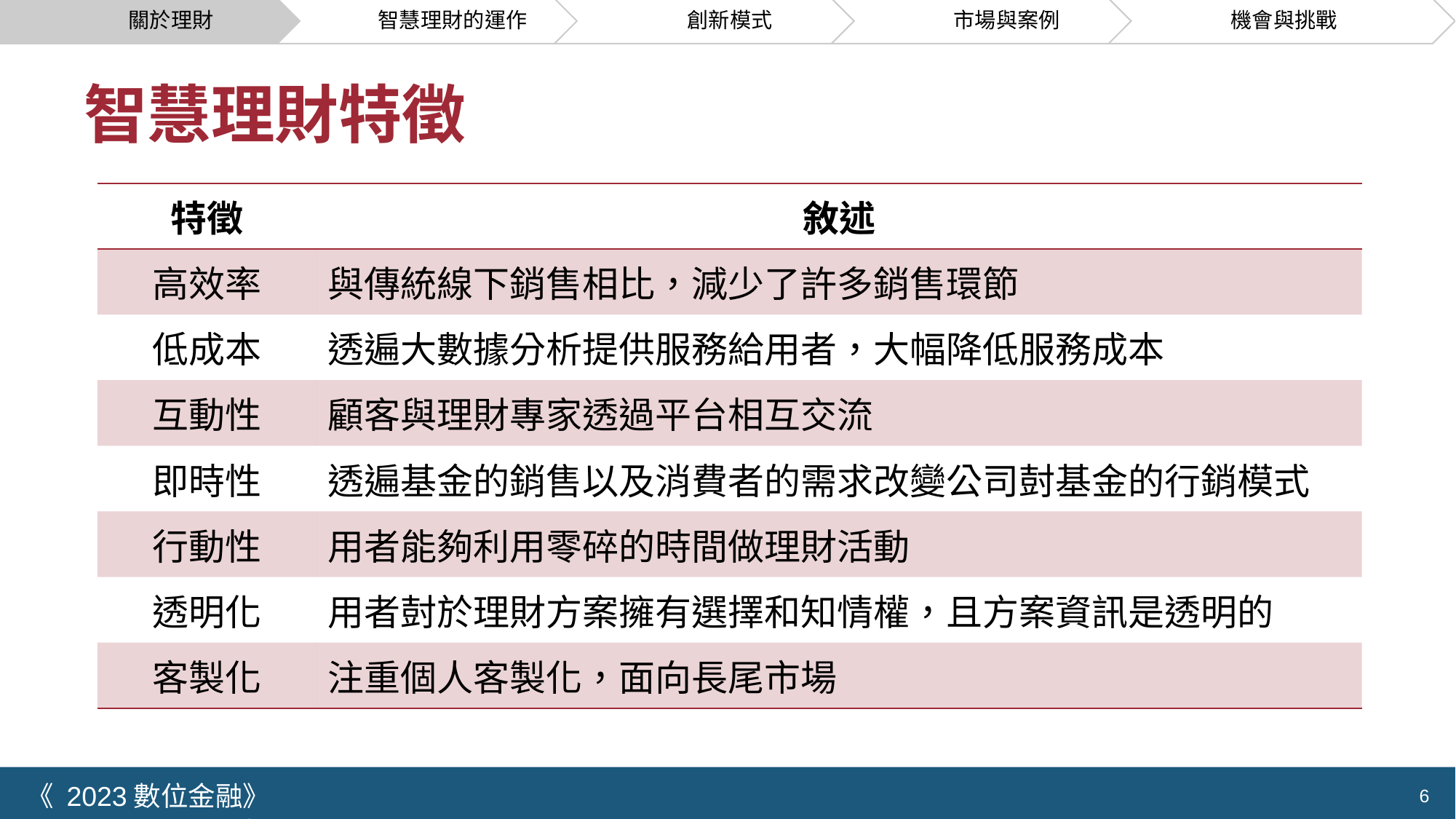

關於理財
智慧理財的運作
創新模式
市場與案例
機會與挑戰
# 智慧理財特徵
| 特徵 | 敘述 |
| --- | --- |
| 高效率 | 與傳統線下銷售相比，減少了許多銷售環節 |
| 低成本 | 透遍大數據分析提供服務給用者，大幅降低服務成本 |
| 互動性 | 顧客與理財專家透過平台相互交流 |
| 即時性 | 透遍基金的銷售以及消費者的需求改變公司尌基金的行銷模式 |
| 行動性 | 用者能夠利用零碎的時間做理財活動 |
| 透明化 | 用者尌於理財方案擁有選擇和知情權，且方案資訊是透明的 |
| 客製化 | 注重個人客製化，面向長尾市場 |
《 2023數位金融》                                                                                                                                             	NYCU.IIM.IEBI Lab
6